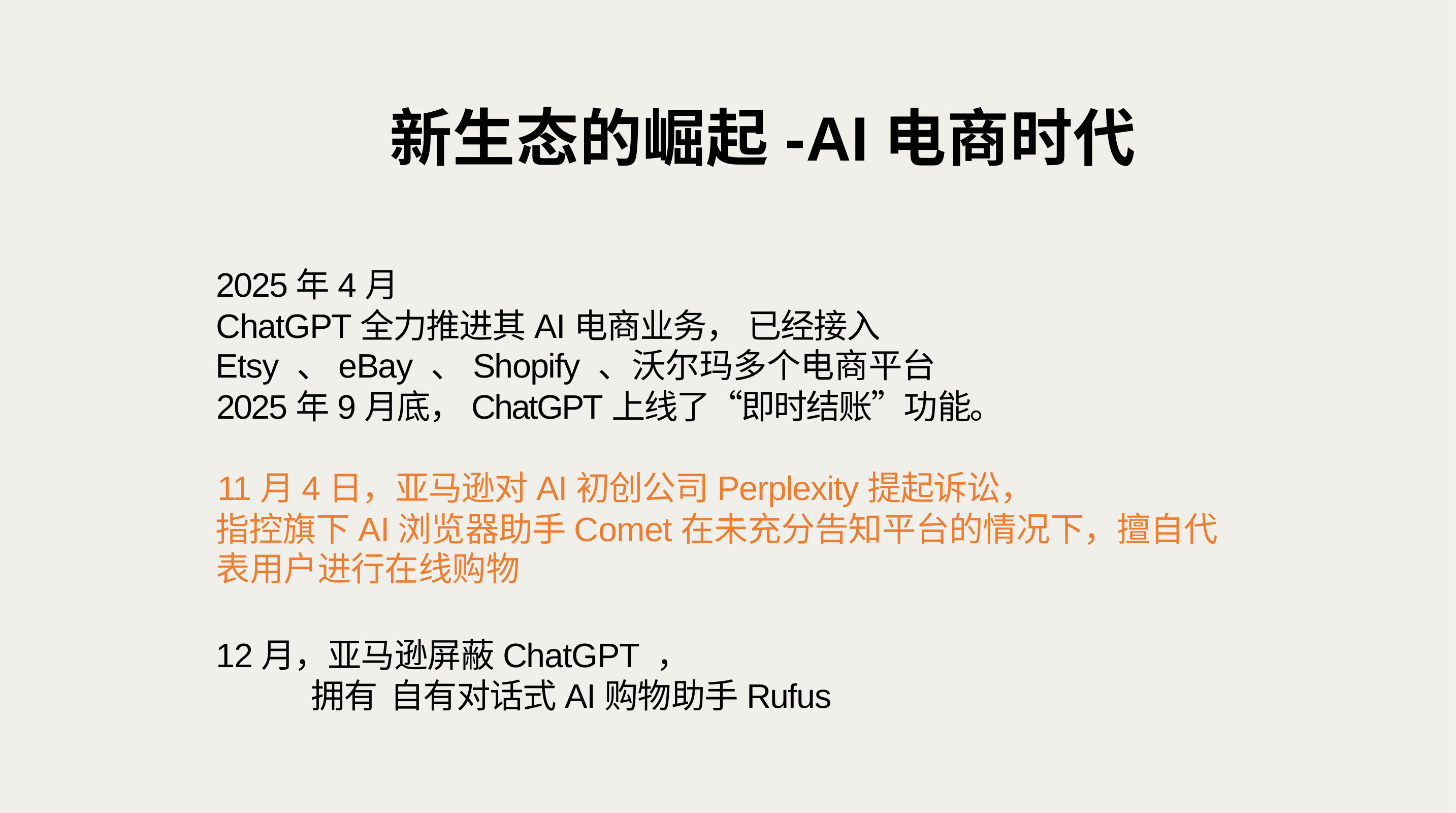

新生态的崛起-AI电商时代

2025年4月
ChatGPT全力推进其AI电商业务， 已经接入Etsy 、eBay 、Shopify 、沃尔玛多个电商平台
2025年9月底，ChatGPT上线了“即时结账”功能。

11月4日，亚马逊对AI初创公司Perplexity提起诉讼，
指控旗下AI浏览器助手Comet在未充分告知平台的情况下，擅自代表用户进行在线购物

12月，亚马逊屏蔽ChatGPT ，
拥有 自有对话式AI购物助手Rufus